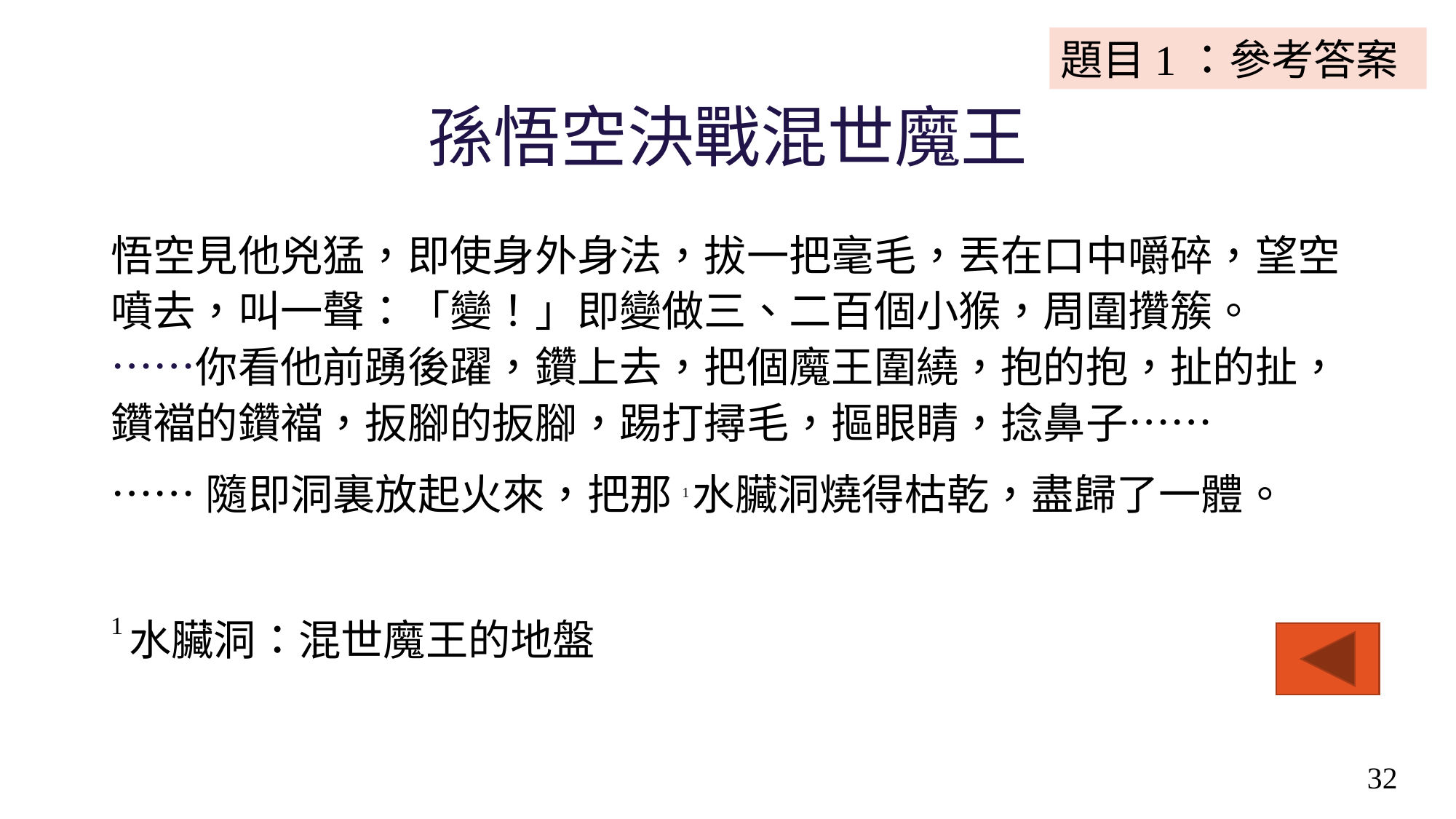

題目1：參考答案
# 孫悟空決戰混世魔王
悟空見他兇猛，即使身外身法，拔一把毫毛，丟在口中嚼碎，望空噴去，叫一聲：「變！」即變做三、二百個小猴，周圍攢簇。
……你看他前踴後躍，鑽上去，把個魔王圍繞，抱的抱，扯的扯，鑽襠的鑽襠，扳腳的扳腳，踢打撏毛，摳眼睛，捻鼻子……
……隨即洞裏放起火來，把那1水臟洞燒得枯乾，盡歸了一體。

1水臟洞：混世魔王的地盤

32